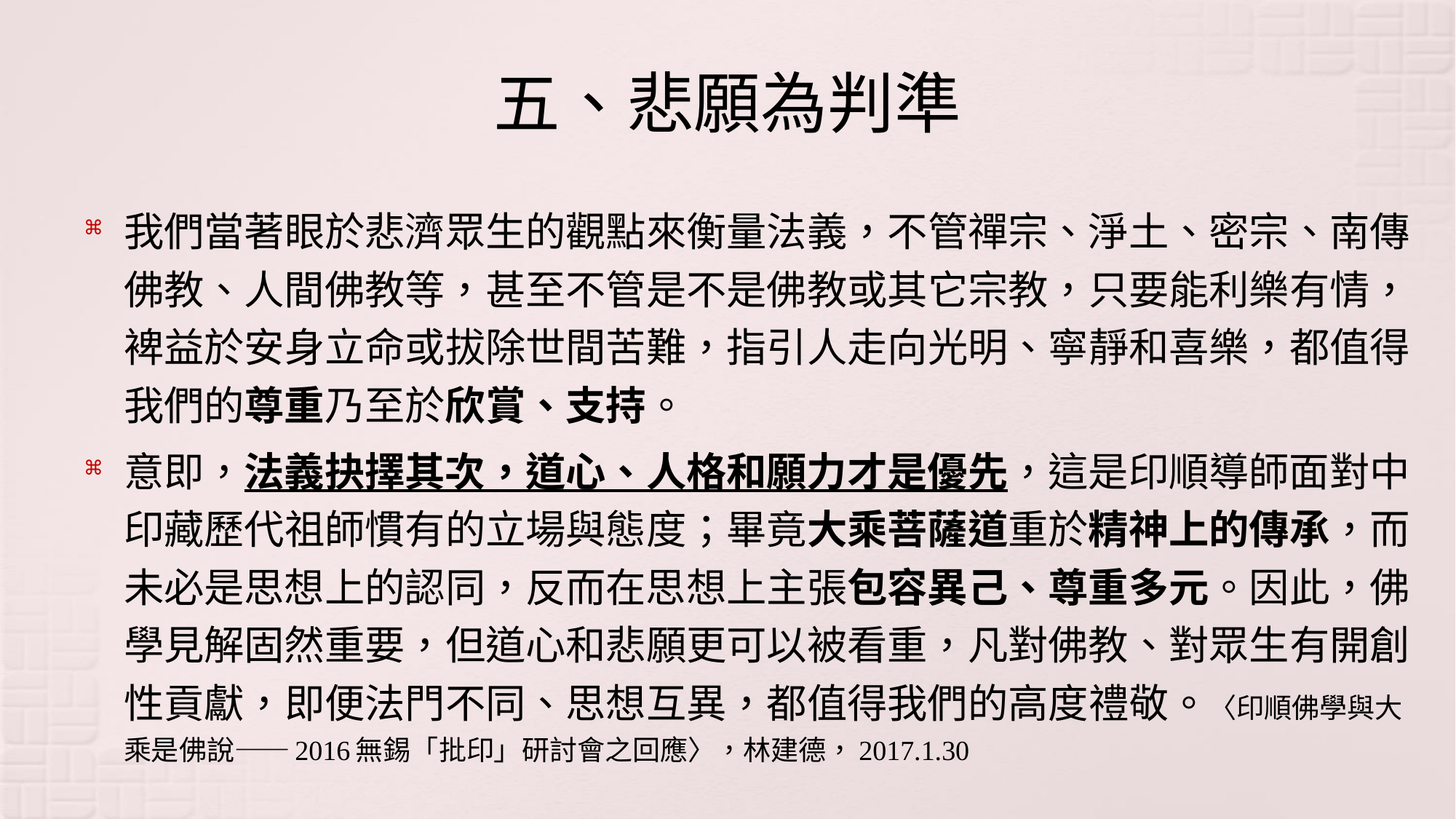

# 五、悲願為判準
我們當著眼於悲濟眾生的觀點來衡量法義，不管禪宗、淨土、密宗、南傳佛教、人間佛教等，甚至不管是不是佛教或其它宗教，只要能利樂有情，裨益於安身立命或拔除世間苦難，指引人走向光明、寧靜和喜樂，都值得我們的尊重乃至於欣賞、支持。
意即，法義抉擇其次，道心、人格和願力才是優先，這是印順導師面對中印藏歷代祖師慣有的立場與態度；畢竟大乘菩薩道重於精神上的傳承，而未必是思想上的認同，反而在思想上主張包容異己、尊重多元。因此，佛學見解固然重要，但道心和悲願更可以被看重，凡對佛教、對眾生有開創性貢獻，即便法門不同、思想互異，都值得我們的高度禮敬。〈印順佛學與大乘是佛說——2016無錫「批印」研討會之回應〉，林建德，2017.1.30